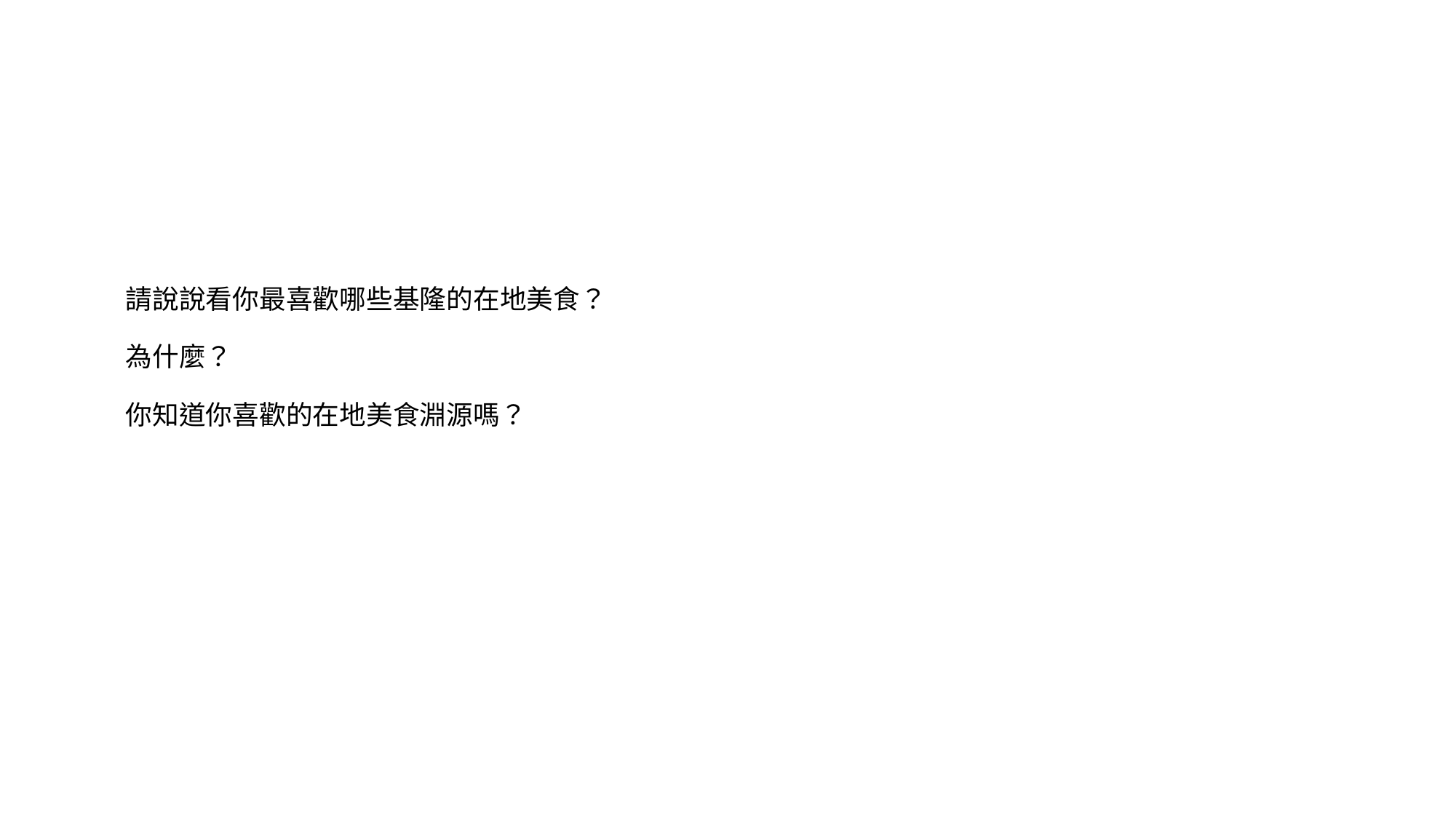

# 請說說看你最喜歡哪些基隆的在地美食？ 為什麼？ 你知道你喜歡的在地美食淵源嗎？